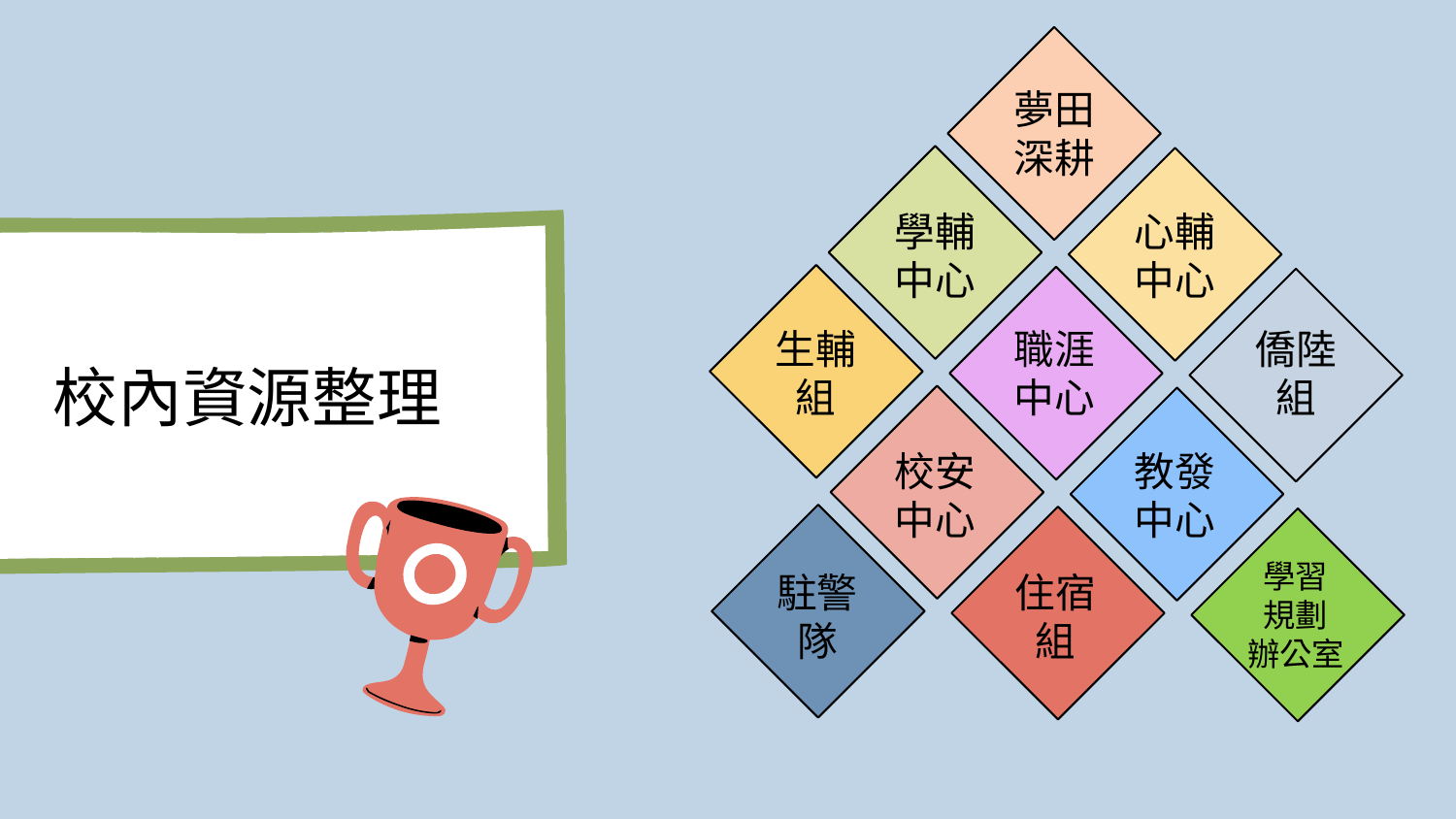

夢田深耕

學輔
中心
心輔
中心
生輔組
職涯中心
僑陸組
校內資源整理
校安中心
教發中心

學習
規劃
辦公室
駐警隊
住宿組